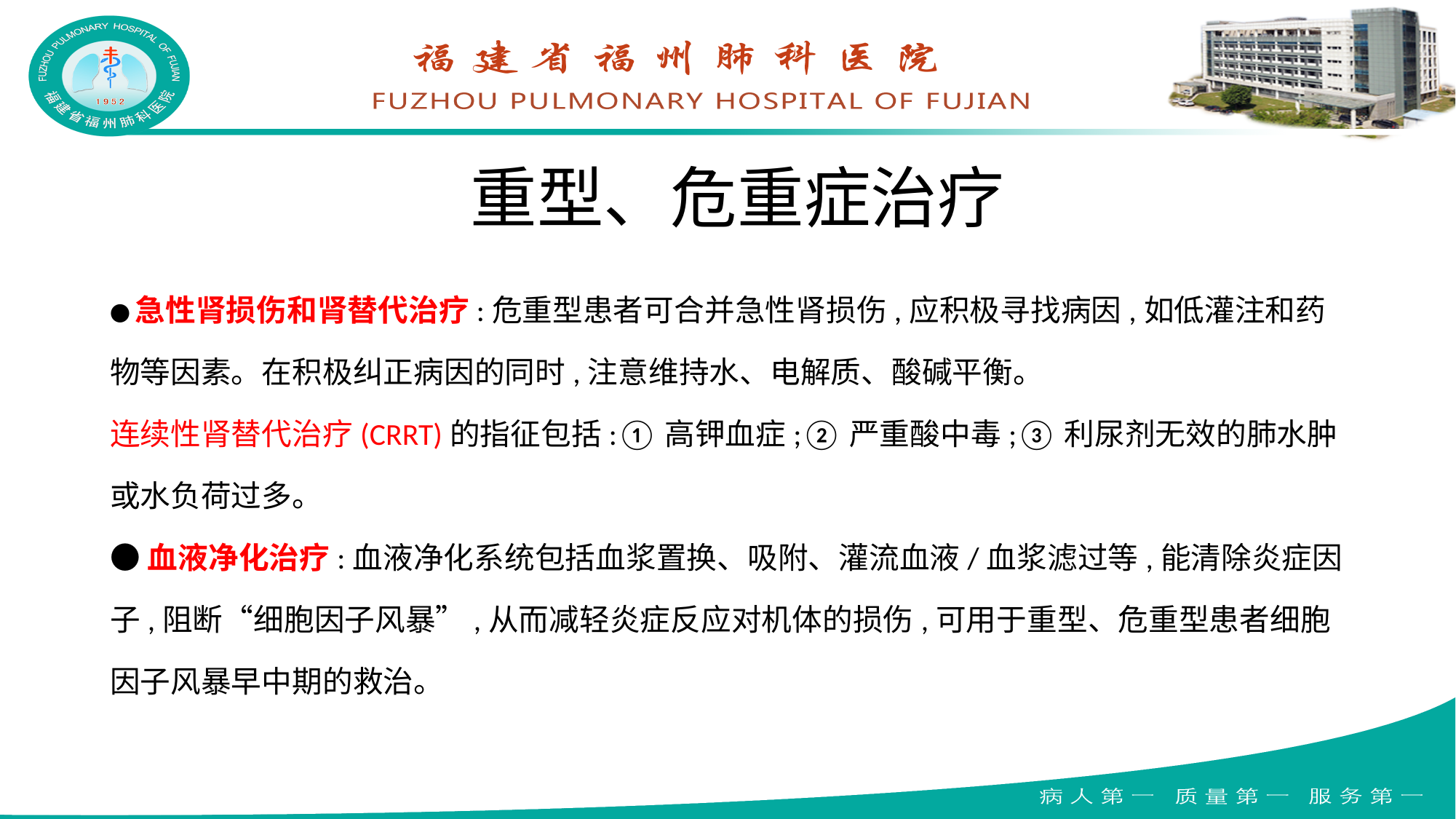

重型、危重症治疗
●急性肾损伤和肾替代治疗:危重型患者可合并急性肾损伤,应积极寻找病因,如低灌注和药物等因素。在积极纠正病因的同时,注意维持水、电解质、酸碱平衡。
连续性肾替代治疗(CRRT)的指征包括:①高钾血症;②严重酸中毒;③利尿剂无效的肺水肿或水负荷过多。
●血液净化治疗:血液净化系统包括血浆置换、吸附、灌流血液/血浆滤过等,能清除炎症因子,阻断“细胞因子风暴”,从而减轻炎症反应对机体的损伤,可用于重型、危重型患者细胞因子风暴早中期的救治。